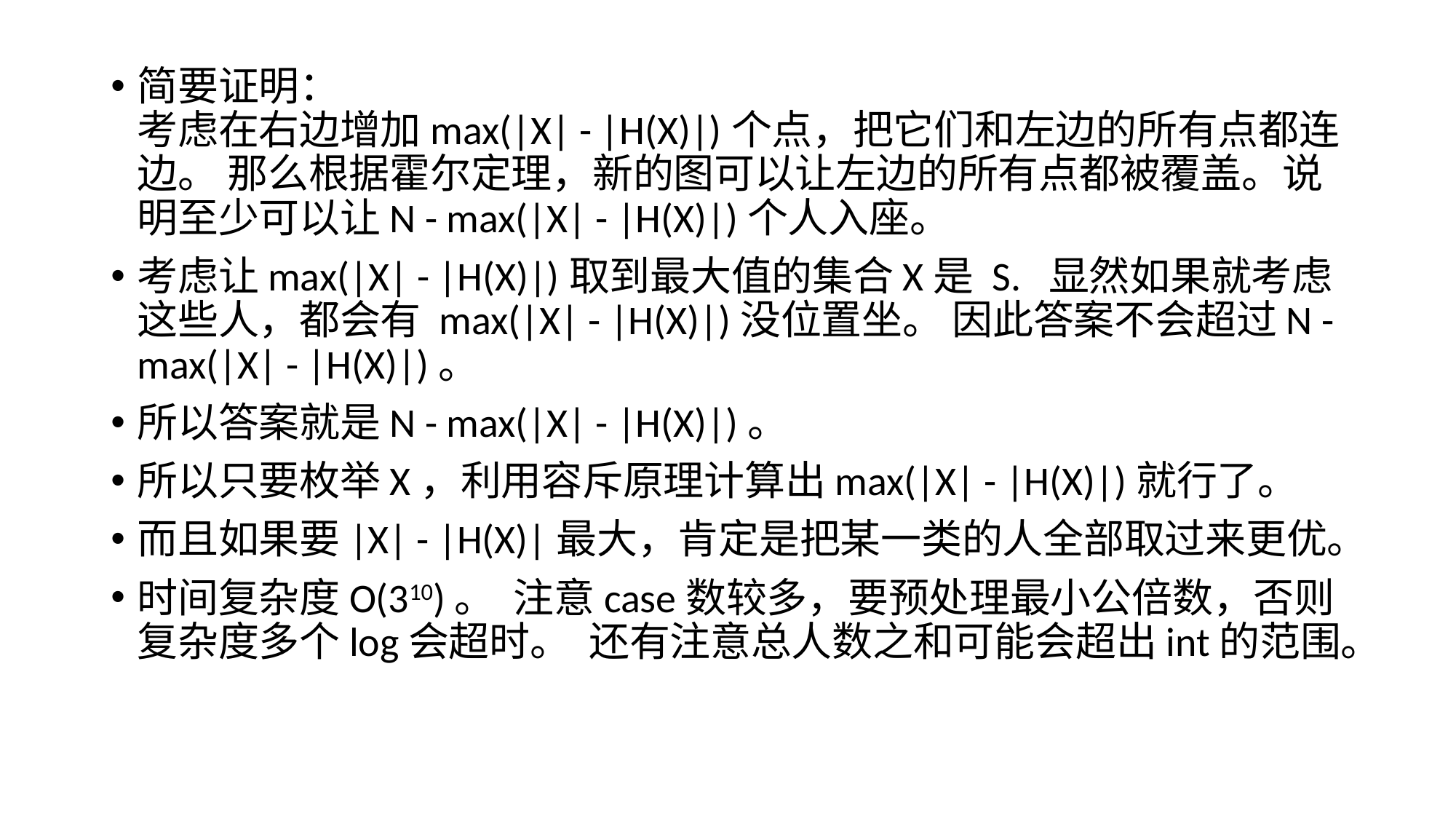

简要证明：
考虑在右边增加max(|X| - |H(X)|)个点，把它们和左边的所有点都连边。 那么根据霍尔定理，新的图可以让左边的所有点都被覆盖。说明至少可以让N - max(|X| - |H(X)|)个人入座。
考虑让max(|X| - |H(X)|)取到最大值的集合X是 S.  显然如果就考虑这些人，都会有 max(|X| - |H(X)|)没位置坐。 因此答案不会超过N - max(|X| - |H(X)|)。
所以答案就是N - max(|X| - |H(X)|)。
所以只要枚举X，利用容斥原理计算出max(|X| - |H(X)|)就行了。
而且如果要|X| - |H(X)|最大，肯定是把某一类的人全部取过来更优。
时间复杂度O(310)。  注意case数较多，要预处理最小公倍数，否则复杂度多个log会超时。  还有注意总人数之和可能会超出int的范围。